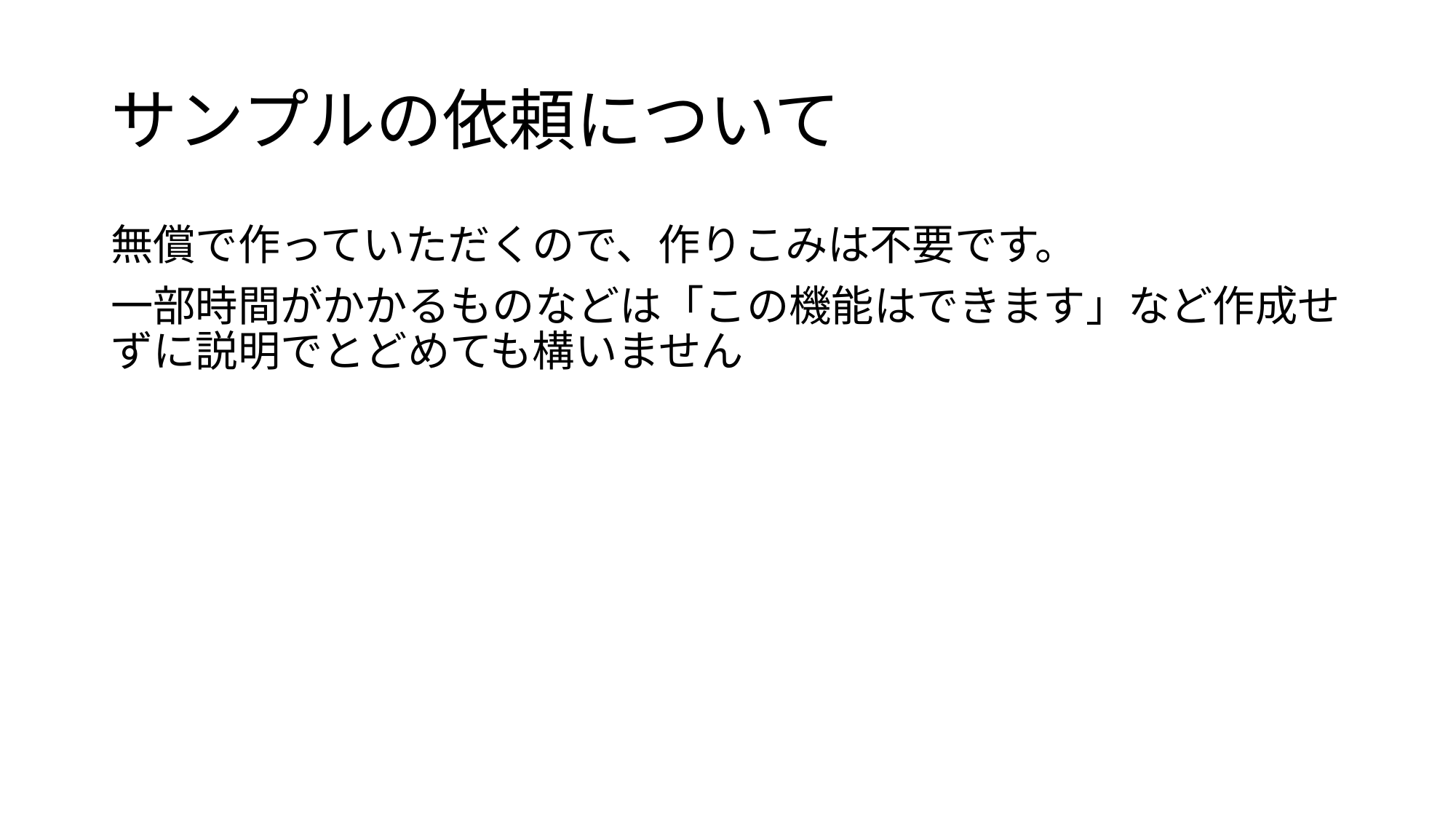

# サンプルの依頼について
無償で作っていただくので、作りこみは不要です。
一部時間がかかるものなどは「この機能はできます」など作成せずに説明でとどめても構いません